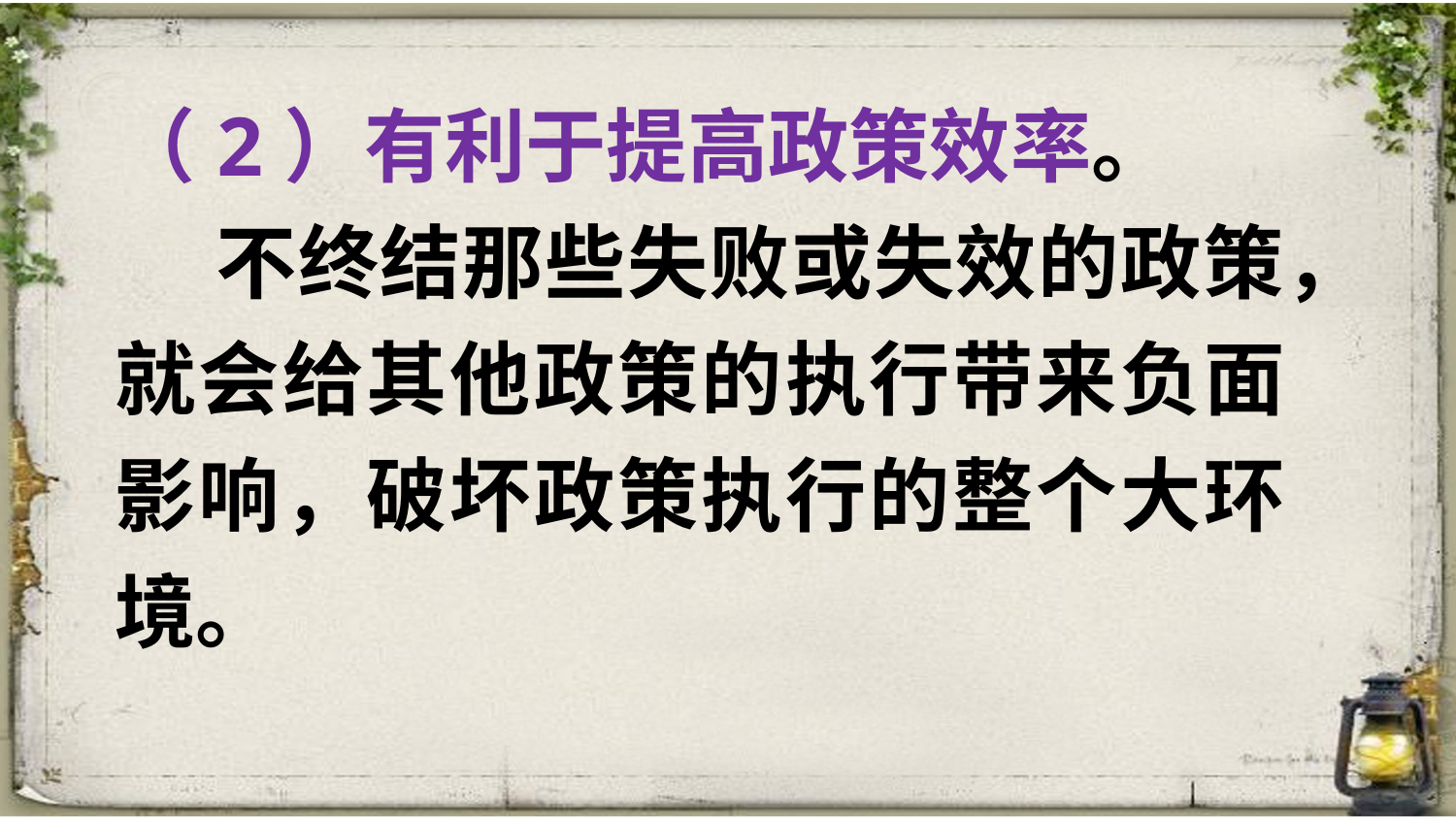

（2）有利于提高政策效率。
    不终结那些失败或失效的政策，就会给其他政策的执行带来负面影响，破坏政策执行的整个大环境。